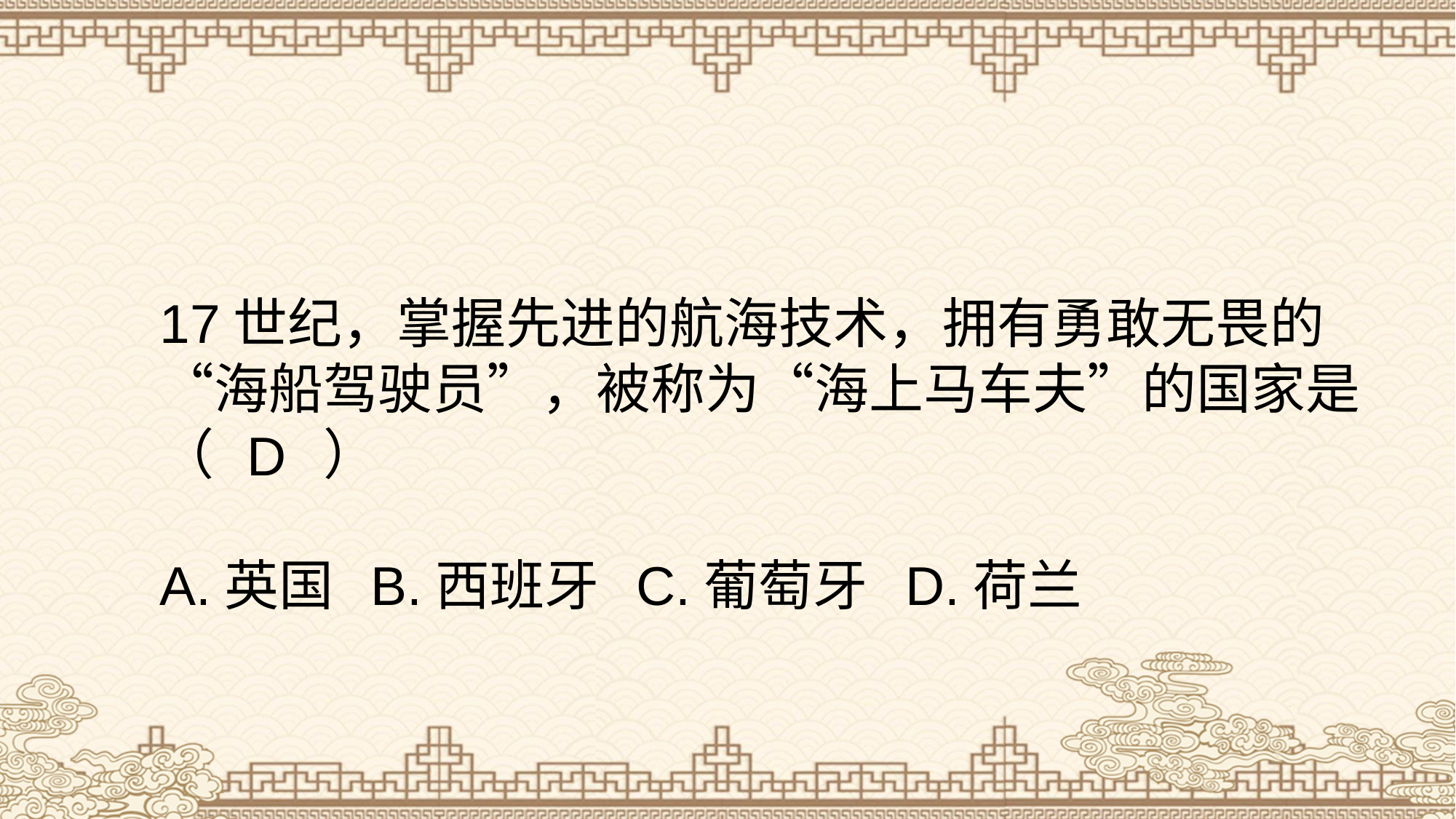

17世纪，掌握先进的航海技术，拥有勇敢无畏的“海船驾驶员”，被称为“海上马车夫”的国家是（　　）

A.英国  B.西班牙  C.葡萄牙  D.荷兰
D